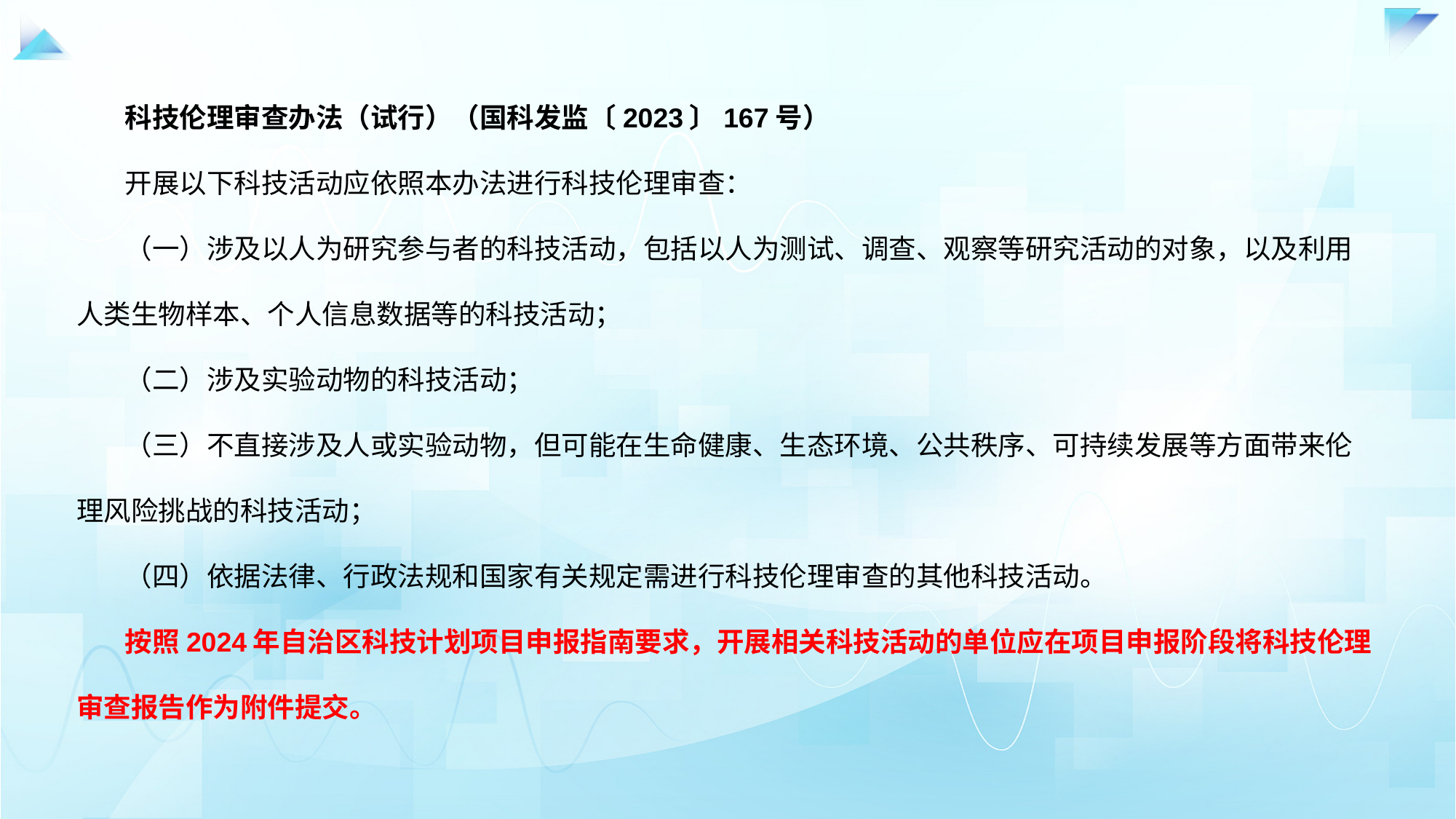

科技伦理审查办法（试行）（国科发监〔2023〕167号）
开展以下科技活动应依照本办法进行科技伦理审查：
（一）涉及以人为研究参与者的科技活动，包括以人为测试、调查、观察等研究活动的对象，以及利用人类生物样本、个人信息数据等的科技活动；
（二）涉及实验动物的科技活动；
（三）不直接涉及人或实验动物，但可能在生命健康、生态环境、公共秩序、可持续发展等方面带来伦理风险挑战的科技活动；
（四）依据法律、行政法规和国家有关规定需进行科技伦理审查的其他科技活动。
按照2024年自治区科技计划项目申报指南要求，开展相关科技活动的单位应在项目申报阶段将科技伦理审查报告作为附件提交。